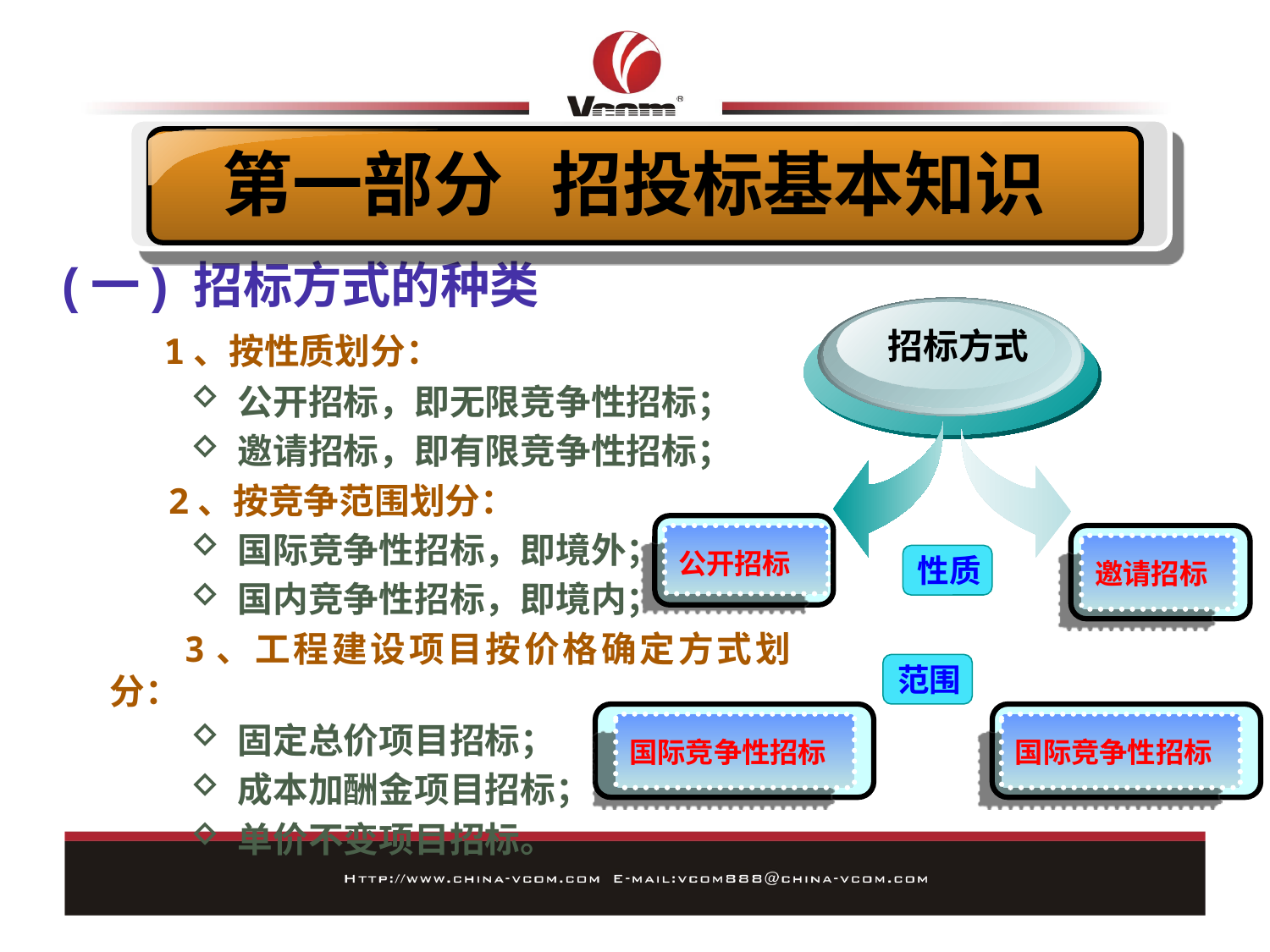

第一部分   招投标基本知识
(一) 招标方式的种类
    1、按性质划分：
 公开招标，即无限竞争性招标；
 邀请招标，即有限竞争性招标；
     2、按竞争范围划分：
 国际竞争性招标，即境外；
 国内竞争性招标，即境内；
     3、工程建设项目按价格确定方式划分：
 固定总价项目招标；
 成本加酬金项目招标；
 单价不变项目招标。

招标方式
招标方式

公开招标

邀请招标
性质
范围

国际竞争性招标
国际竞争性招标